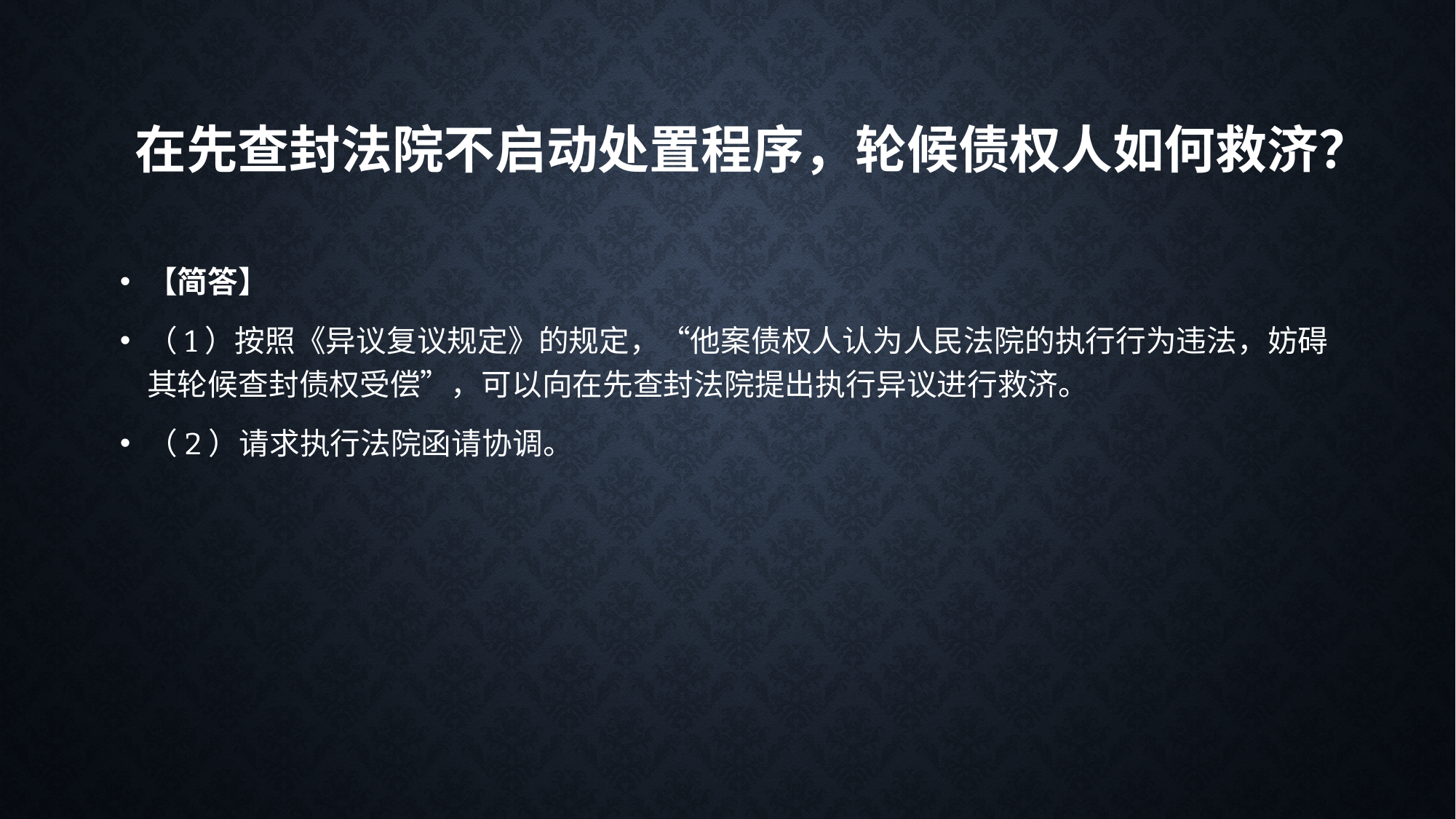

# 在先查封法院不启动处置程序，轮候债权人如何救济？
【简答】
（1）按照《异议复议规定》的规定，“他案债权人认为人民法院的执行行为违法，妨碍其轮候查封债权受偿”，可以向在先查封法院提出执行异议进行救济。
（2）请求执行法院函请协调。